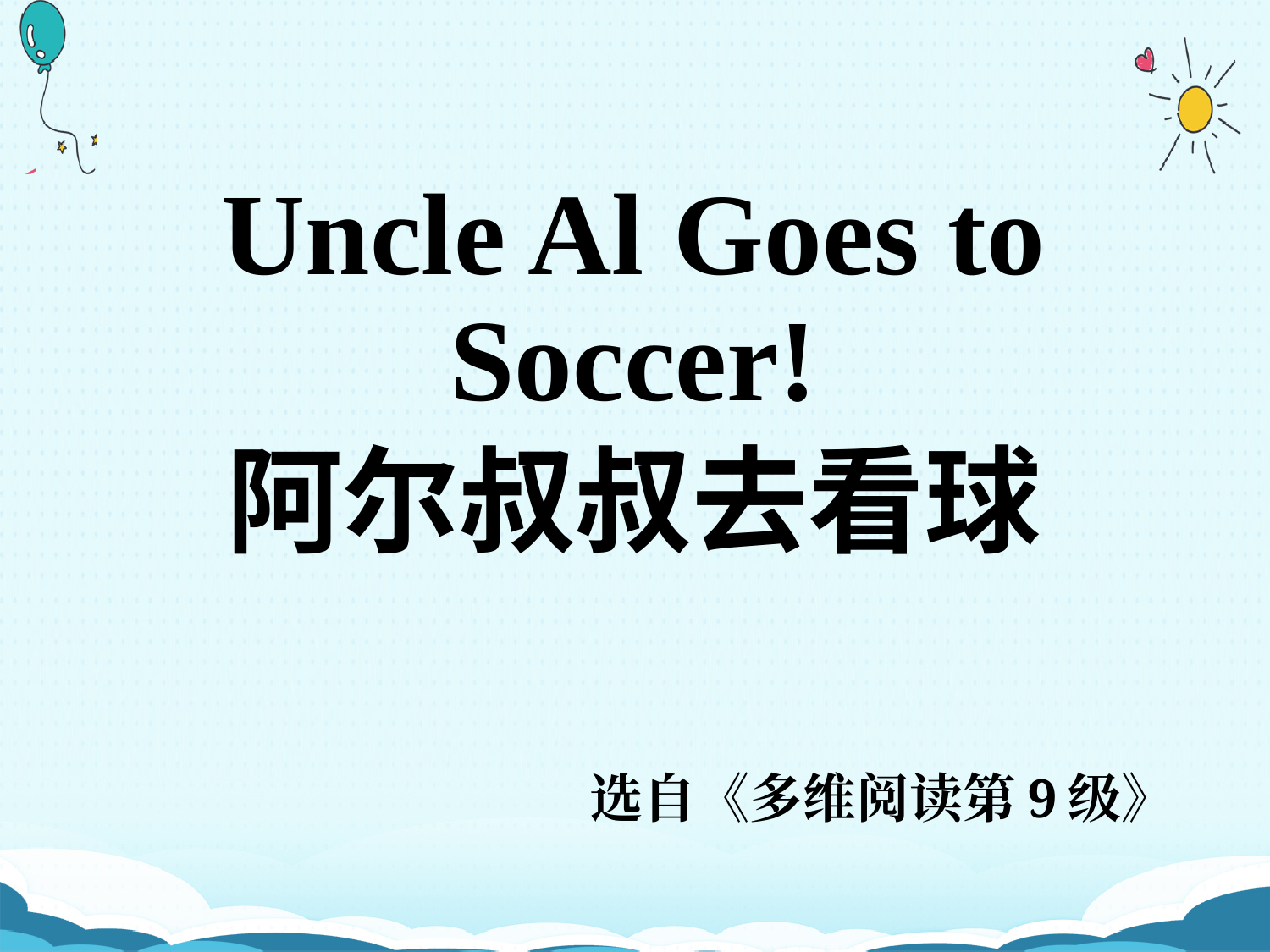

Uncle Al Goes to Soccer!
阿尔叔叔去看球
# 选自《多维阅读第9级》